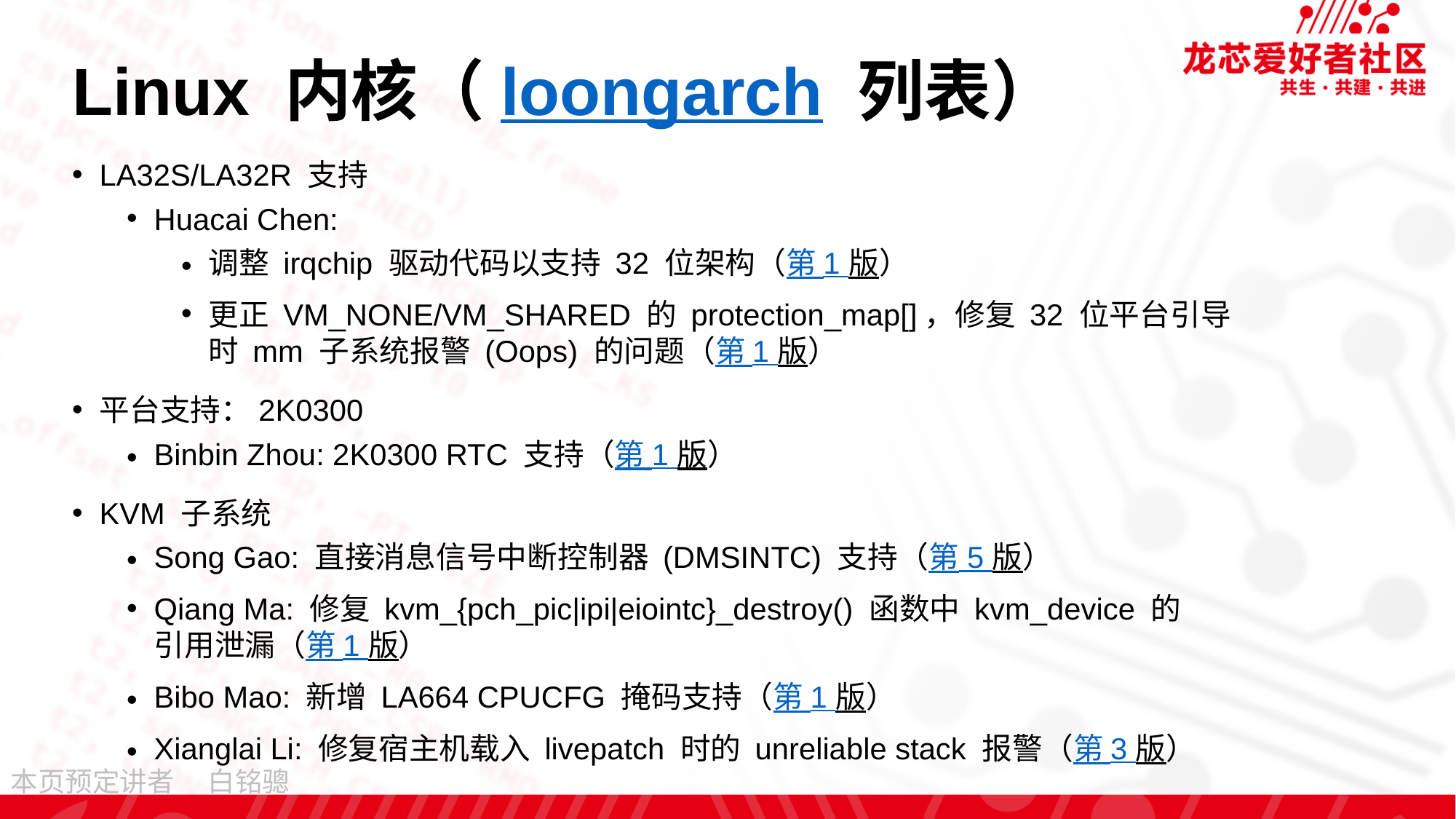

# Linux 内核（loongarch 列表）
LA32S/LA32R 支持
Huacai Chen:
调整 irqchip 驱动代码以支持 32 位架构（第 1 版）
更正 VM_NONE/VM_SHARED 的 protection_map[]，修复 32 位平台引导时 mm 子系统报警 (Oops) 的问题（第 1 版）
平台支持：2K0300
Binbin Zhou: 2K0300 RTC 支持（第 1 版）
KVM 子系统
Song Gao: 直接消息信号中断控制器 (DMSINTC) 支持（第 5 版）
Qiang Ma: 修复 kvm_{pch_pic|ipi|eiointc}_destroy() 函数中 kvm_device 的
引用泄漏（第 1 版）
Bibo Mao: 新增 LA664 CPUCFG 掩码支持（第 1 版）
Xianglai Li: 修复宿主机载入 livepatch 时的 unreliable stack 报警（第 3 版）
白铭骢